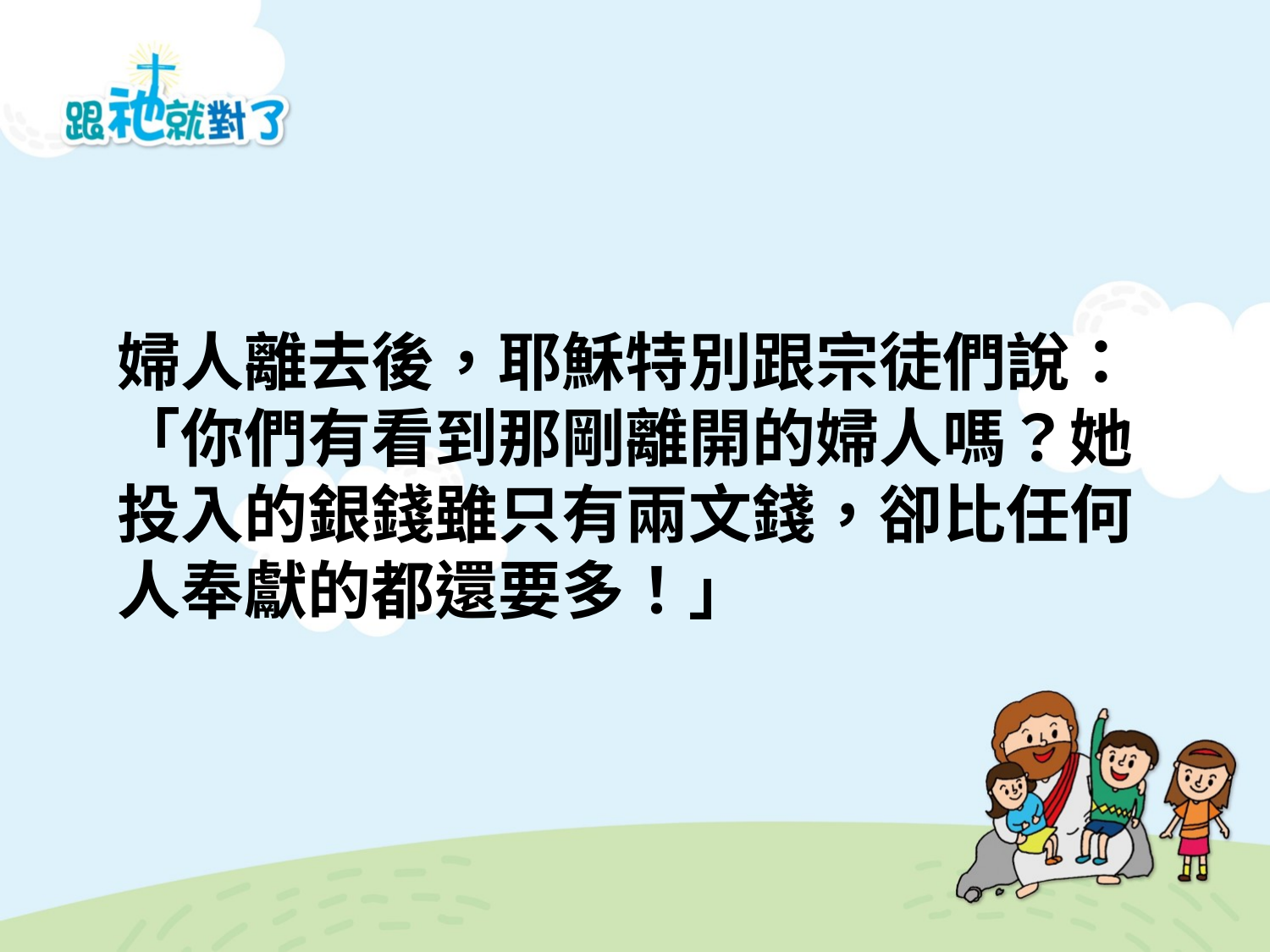

婦人離去後，耶穌特別跟宗徒們說：「你們有看到那剛離開的婦人嗎？她投入的銀錢雖只有兩文錢，卻比任何人奉獻的都還要多！」